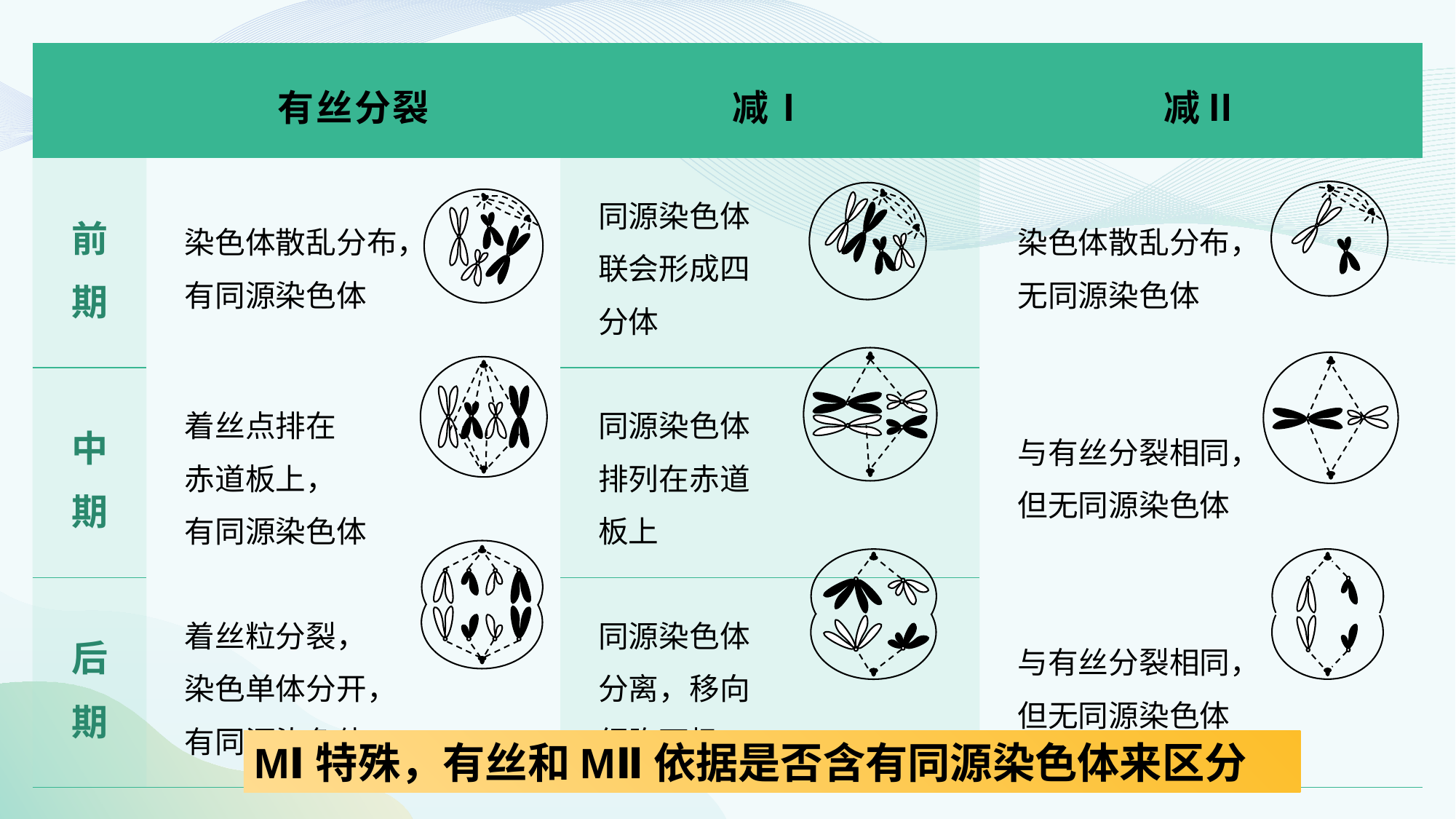

|  | 有丝分裂 | 减Ⅰ | 减Ⅱ |
| --- | --- | --- | --- |
| 前期 | 染色体散乱分布， 有同源染色体 | 同源染色体 联会形成四 分体 | 染色体散乱分布， 无同源染色体 |
| 中期 | 着丝点排在 赤道板上， 有同源染色体 | 同源染色体 排列在赤道 板上 | 与有丝分裂相同， 但无同源染色体 |
| 后期 | 着丝粒分裂， 染色单体分开， 有同源染色体 | 同源染色体 分离，移向 细胞两极 | 与有丝分裂相同， 但无同源染色体 |

MⅠ特殊，有丝和MⅡ依据是否含有同源染色体来区分